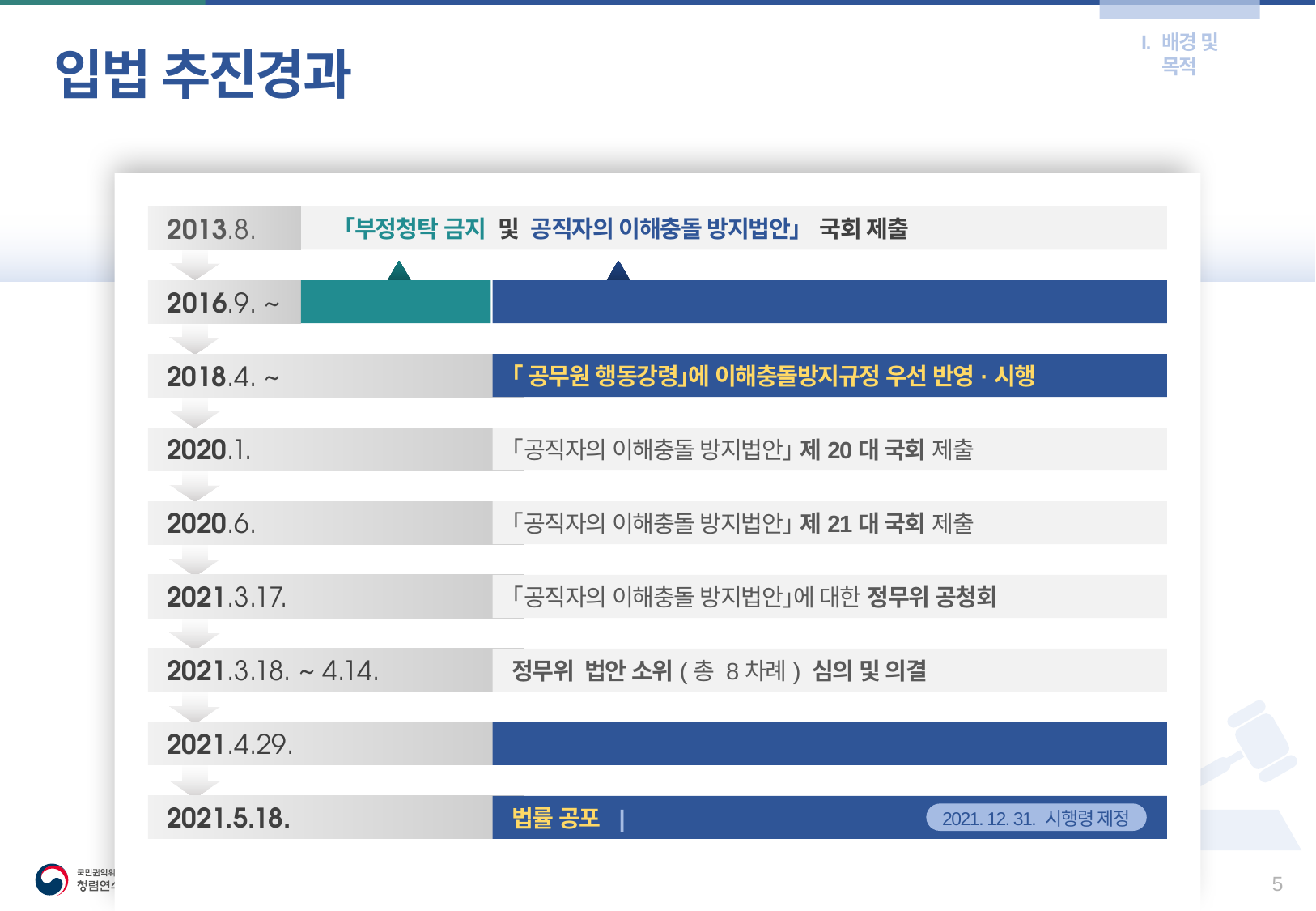

I. 배경 및 목적

입법 추진경과

2013.8.
 「부정청탁 금지  및  공직자의 이해충돌 방지법안」 국회 제출

2016.9. ~
청탁금지법만 시행
이해충돌 방지규정은 제외

2018.4. ~
｢ 공무원 행동강령｣에 이해충돌방지규정 우선 반영·시행

2020.1.
｢공직자의 이해충돌 방지법안｣ 제20대 국회 제출

2020.6.
｢공직자의 이해충돌 방지법안｣ 제21대 국회 제출

2021.3.17.
｢공직자의 이해충돌 방지법안｣에 대한 정무위 공청회

2021.3.18. ~ 4.14.
정무위  법안 소위(총 8차례) 심의 및 의결

2021.4.29.
법사위 및 국회 본회의 의결

2021.5.18.
법률 공포  |  2022.5.19. 시행 예정

2021. 12. 31. 시행령 제정
5